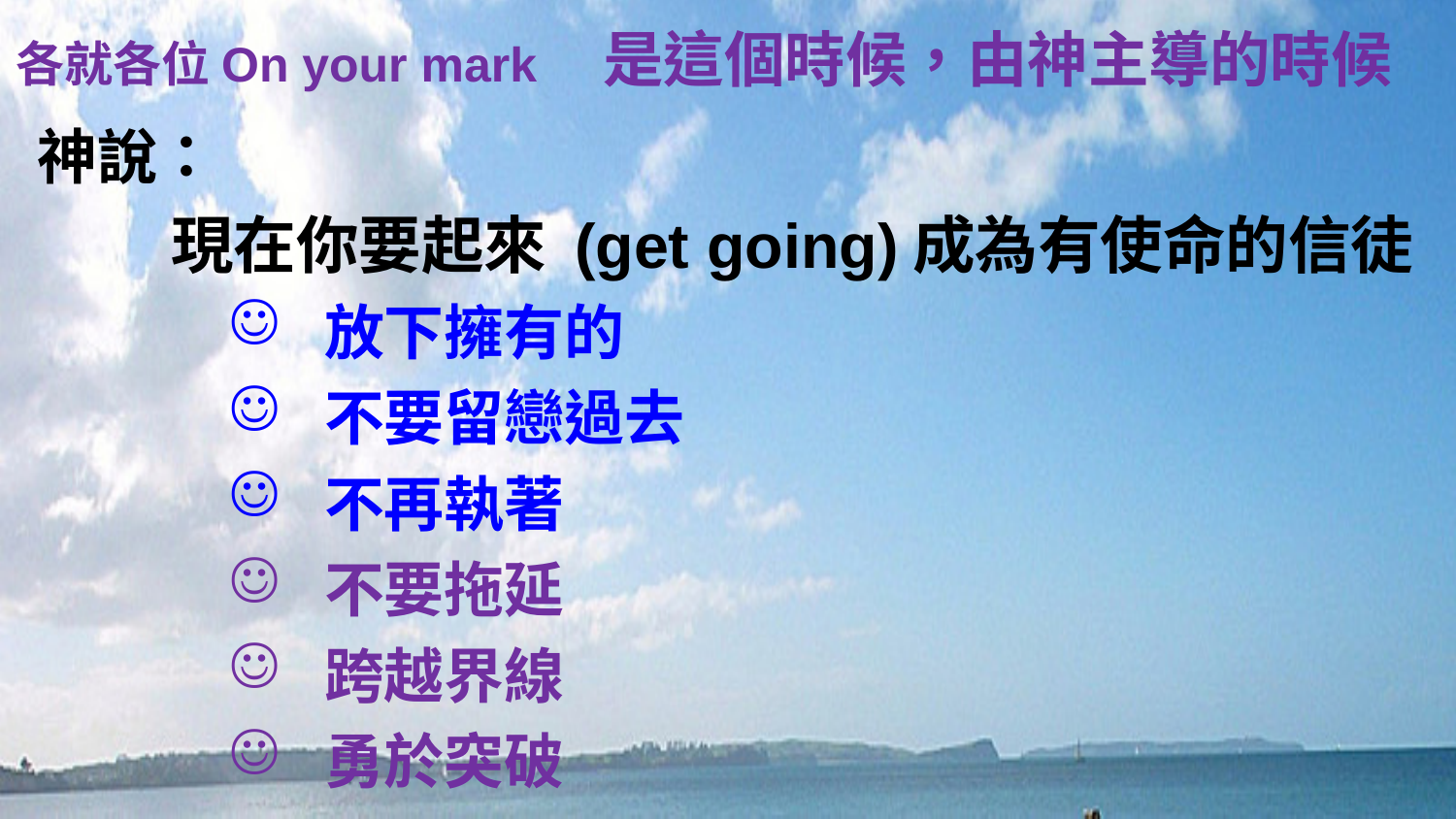

# 各就各位On your mark    是這個時候，由神主導的時候
神說：
	現在你要起來 (get going)成為有使命的信徒
放下擁有的
不要留戀過去
不再執著
不要拖延
跨越界線
勇於突破